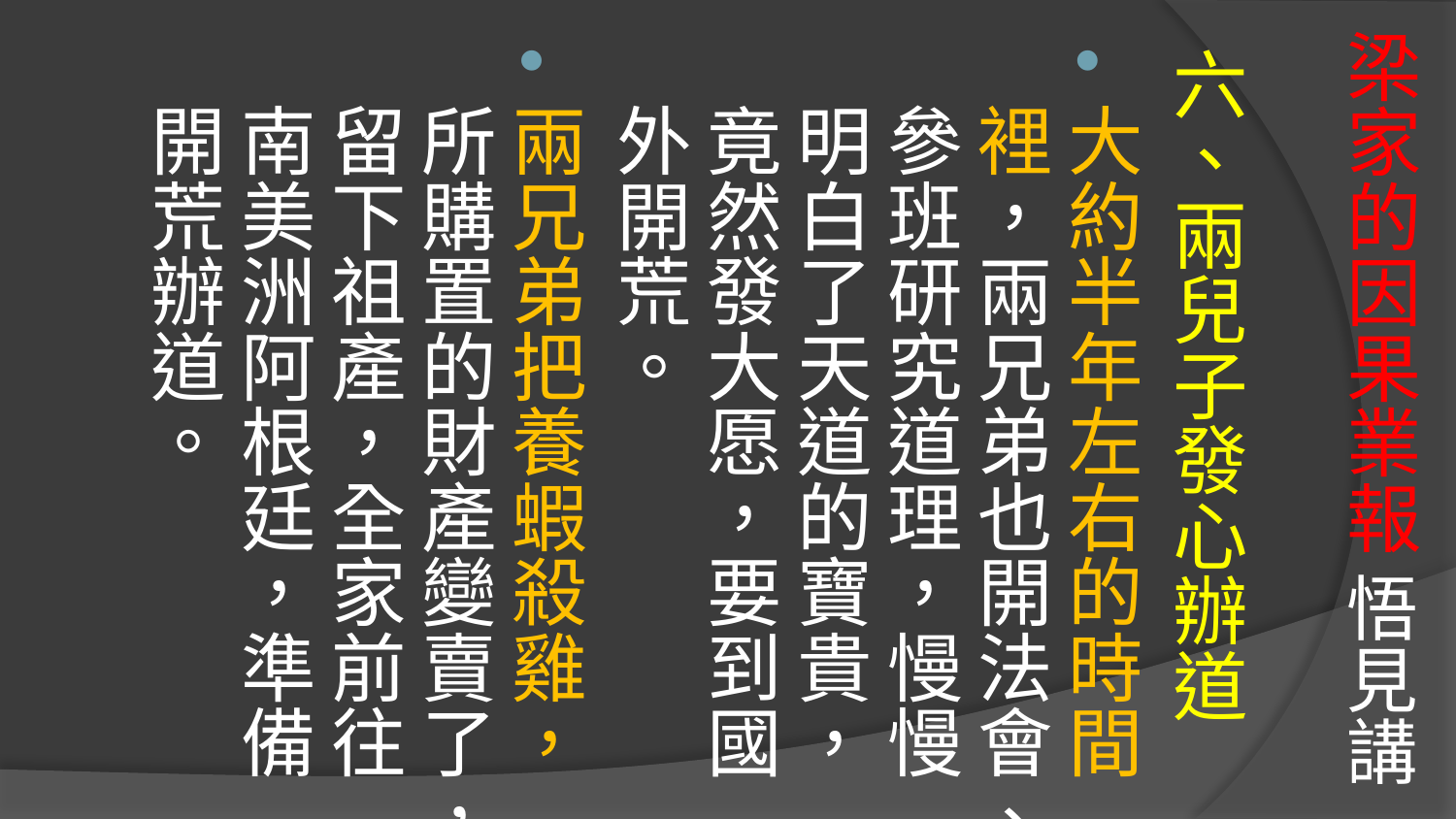

# 梁家的因果業報 悟見講
六、兩兒子發心辦道
大約半年左右的時間裡，兩兄弟也開法會、參班研究道理，慢慢明白了天道的寶貴，竟然發大愿，要到國外開荒。
兩兄弟把養蝦殺雞，所購置的財產變賣了，留下祖產，全家前往南美洲阿根廷，準備開荒辦道。